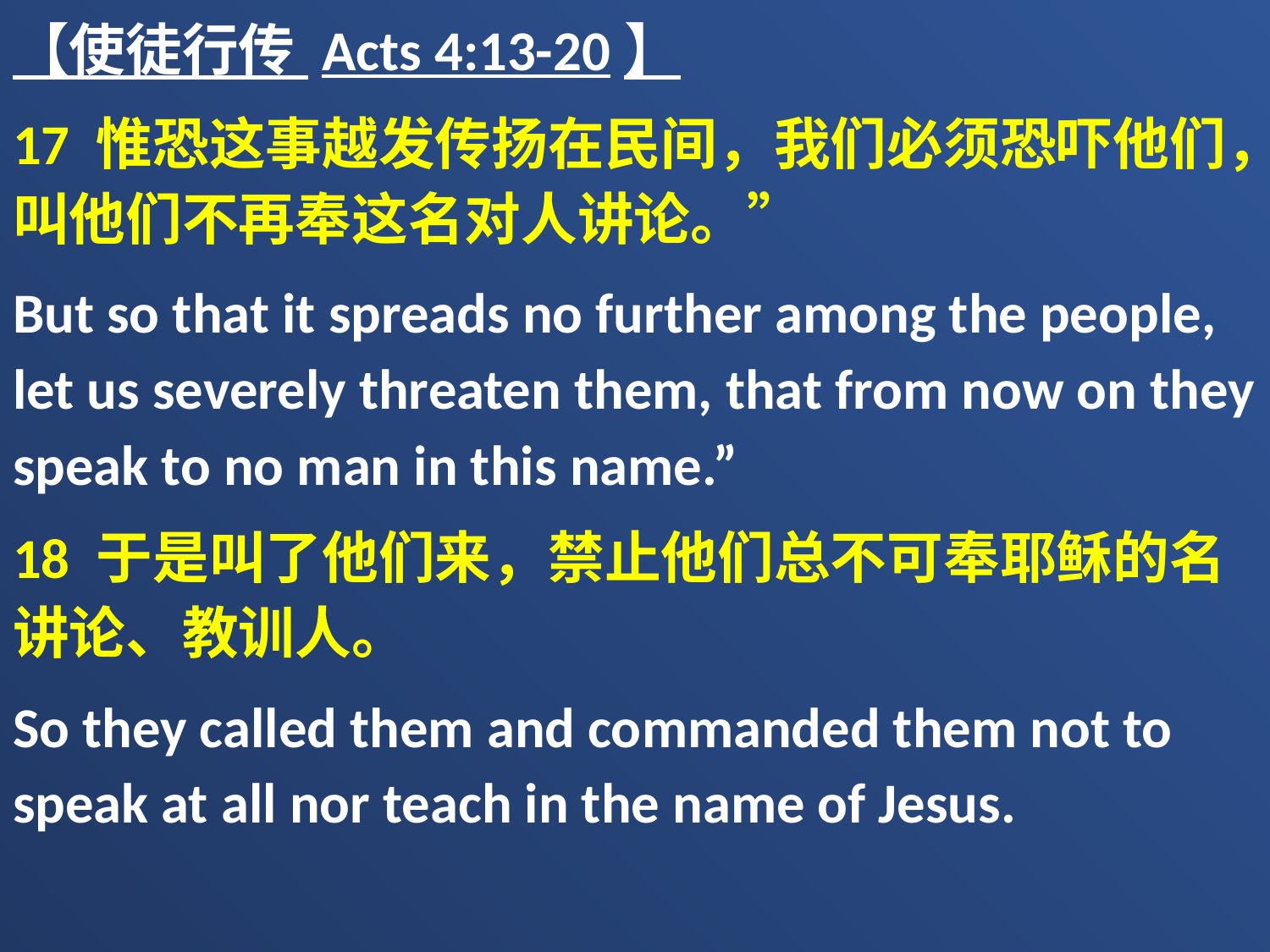

【使徒行传 Acts 4:13-20】
17 惟恐这事越发传扬在民间，我们必须恐吓他们，叫他们不再奉这名对人讲论。”
But so that it spreads no further among the people, let us severely threaten them, that from now on they speak to no man in this name.”
18 于是叫了他们来，禁止他们总不可奉耶稣的名讲论、教训人。
So they called them and commanded them not to speak at all nor teach in the name of Jesus.